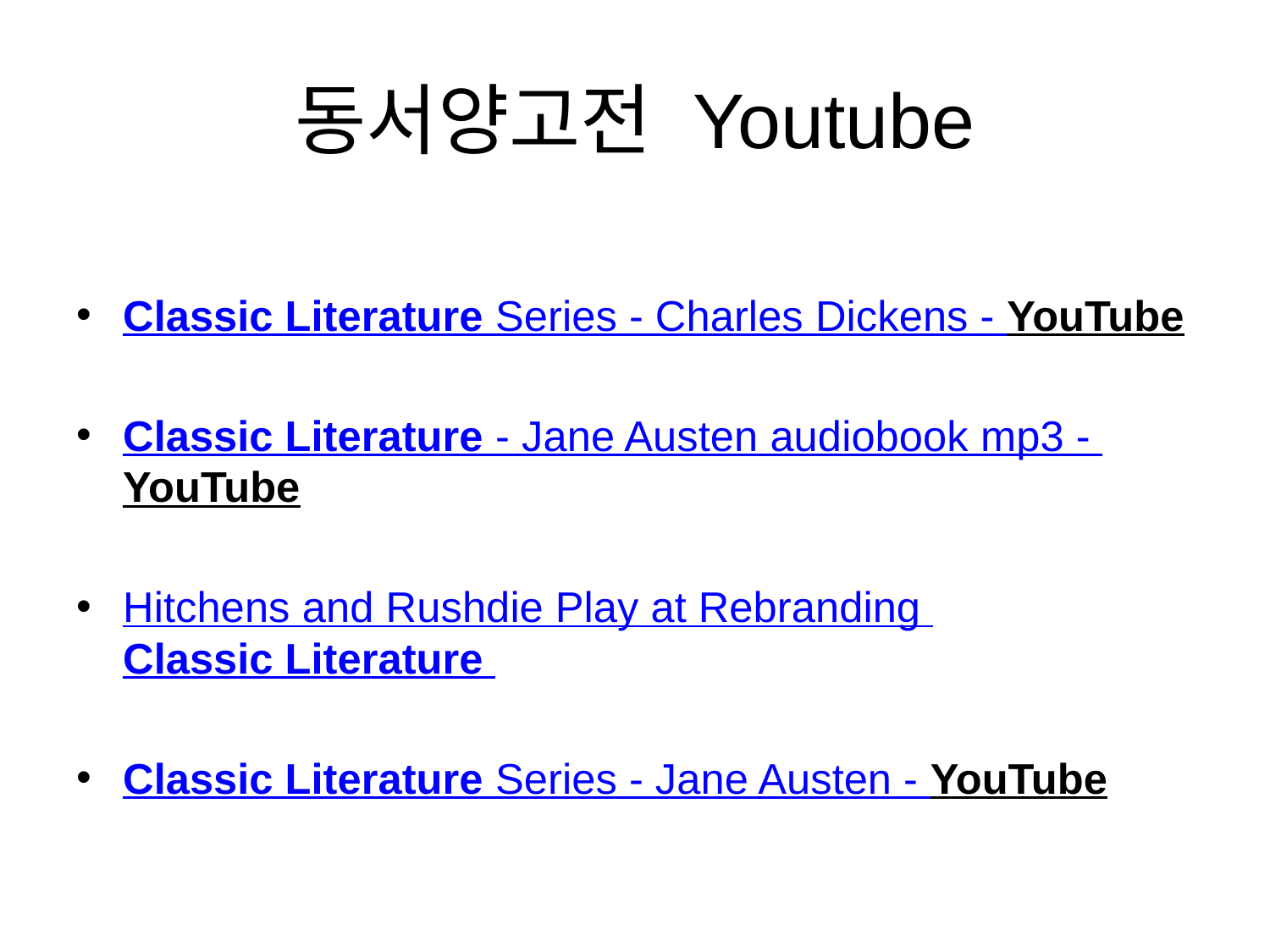

# 동서양고전 Youtube

Classic Literature Series - Charles Dickens - YouTube

Classic Literature - Jane Austen audiobook mp3 - YouTube

Hitchens and Rushdie Play at Rebranding Classic Literature

Classic Literature Series - Jane Austen - YouTube